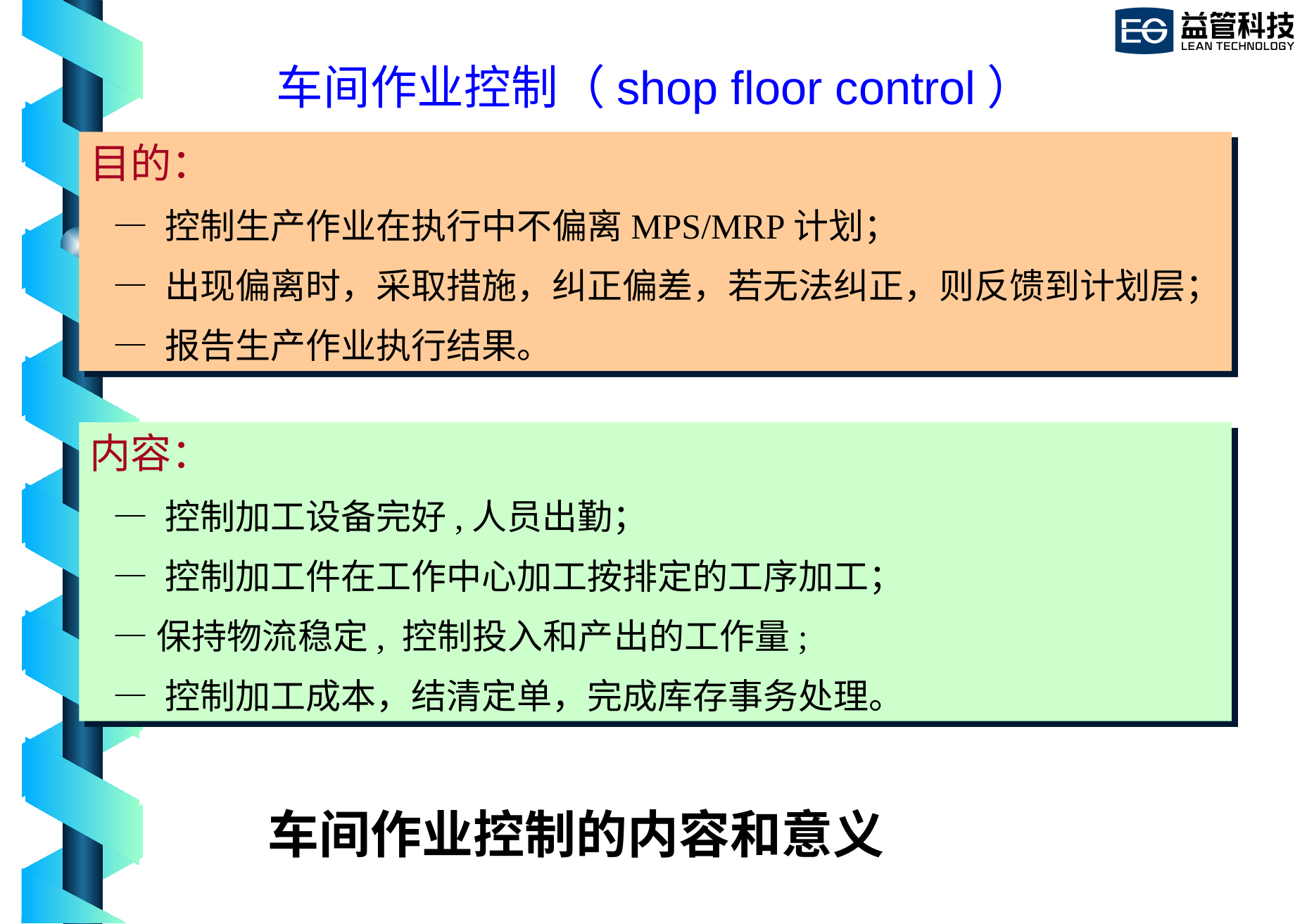

车间作业控制（shop floor control）
目的：
   — 控制生产作业在执行中不偏离MPS/MRP计划；
   — 出现偏离时，采取措施，纠正偏差，若无法纠正，则反馈到计划层；
   — 报告生产作业执行结果。
内容：
   — 控制加工设备完好,人员出勤；
   — 控制加工件在工作中心加工按排定的工序加工；
   —保持物流稳定, 控制投入和产出的工作量;
   — 控制加工成本，结清定单，完成库存事务处理。
车间作业控制的内容和意义